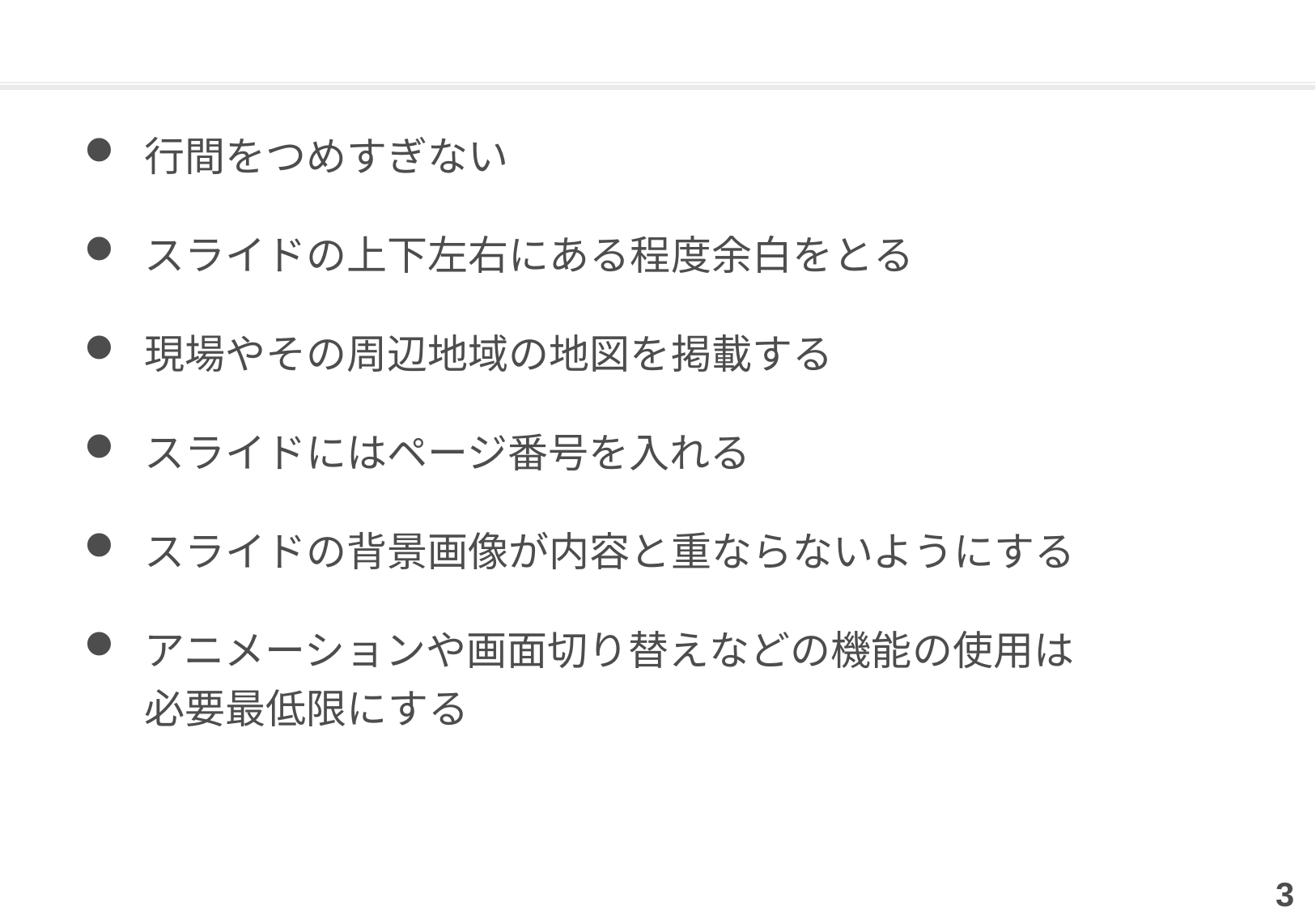

#
行間をつめすぎない
スライドの上下左右にある程度余白をとる
現場やその周辺地域の地図を掲載する
スライドにはページ番号を入れる
スライドの背景画像が内容と重ならないようにする
アニメーションや画面切り替えなどの機能の使用は
必要最低限にする
3